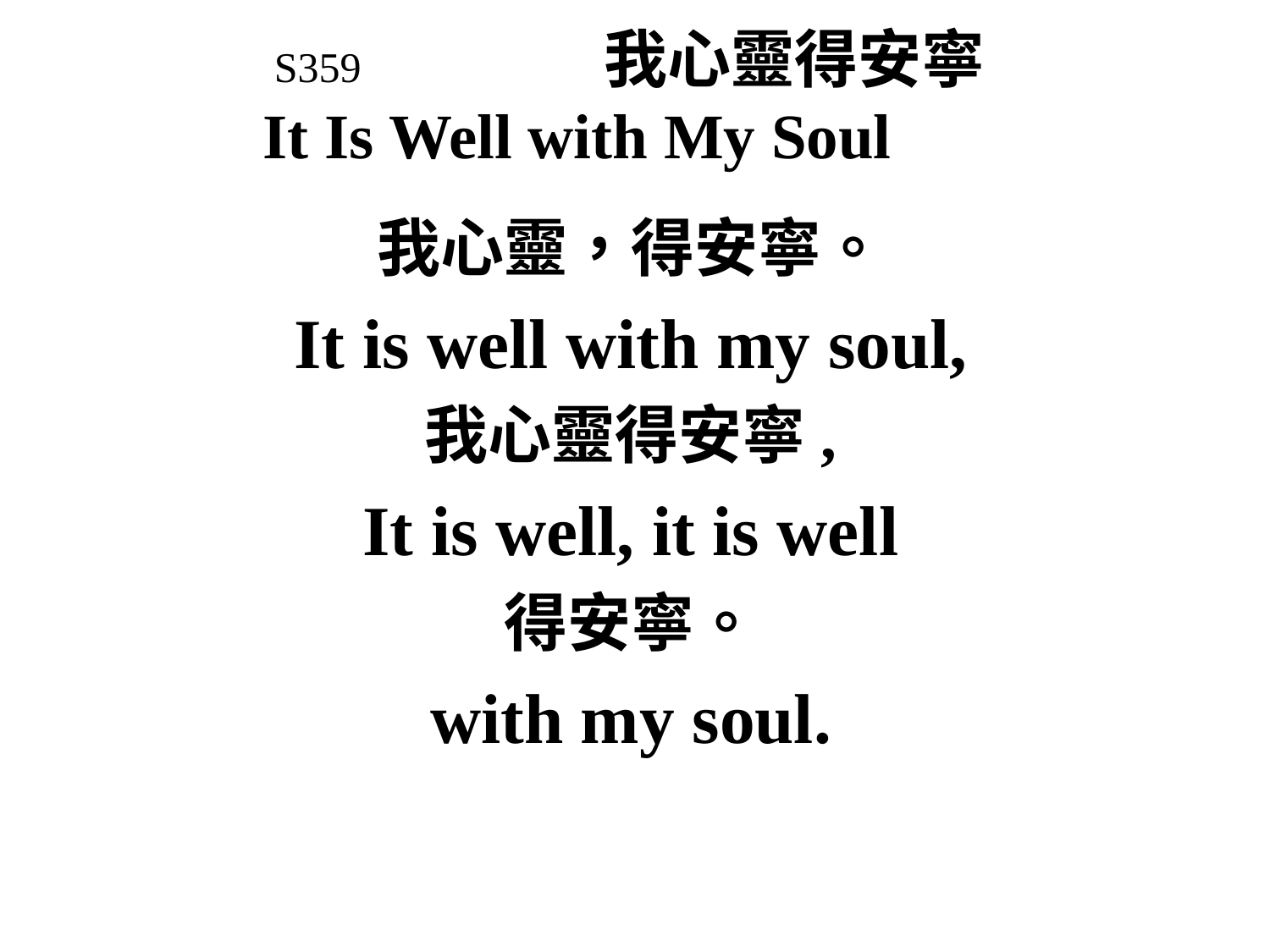

# S359                      我心靈得安寧 It Is Well with My Soul
我心靈，得安寧。
It is well with my soul,
我心靈得安寧,
It is well, it is well
得安寧。
with my soul.